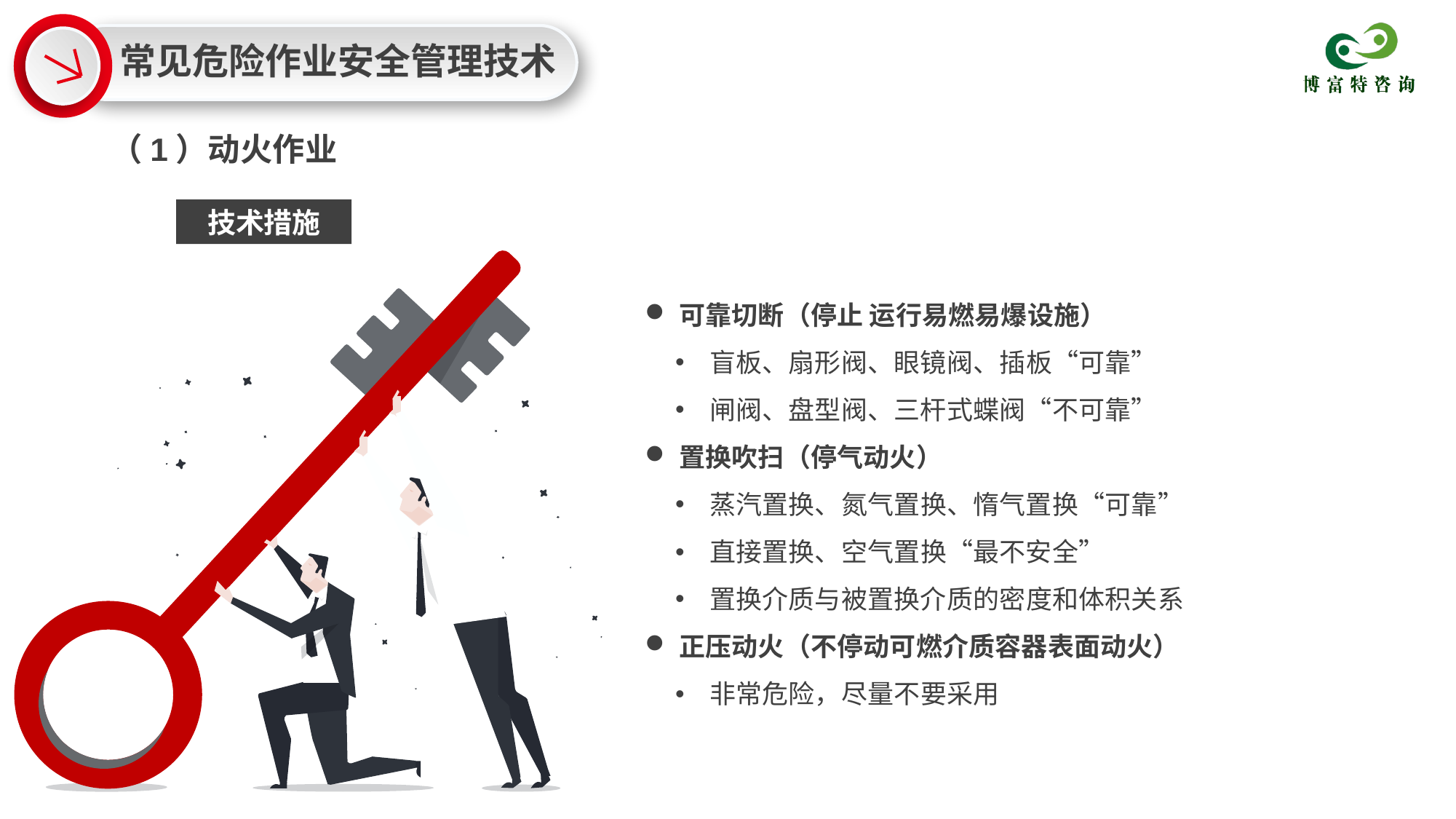

常见危险作业安全管理技术
（1）动火作业
技术措施

可靠切断（停止 运行易燃易爆设施）
盲板、扇形阀、眼镜阀、插板“可靠”
闸阀、盘型阀、三杆式蝶阀“不可靠”
置换吹扫（停气动火）
蒸汽置换、氮气置换、惰气置换“可靠”
直接置换、空气置换“最不安全”
置换介质与被置换介质的密度和体积关系
正压动火（不停动可燃介质容器表面动火）
非常危险，尽量不要采用